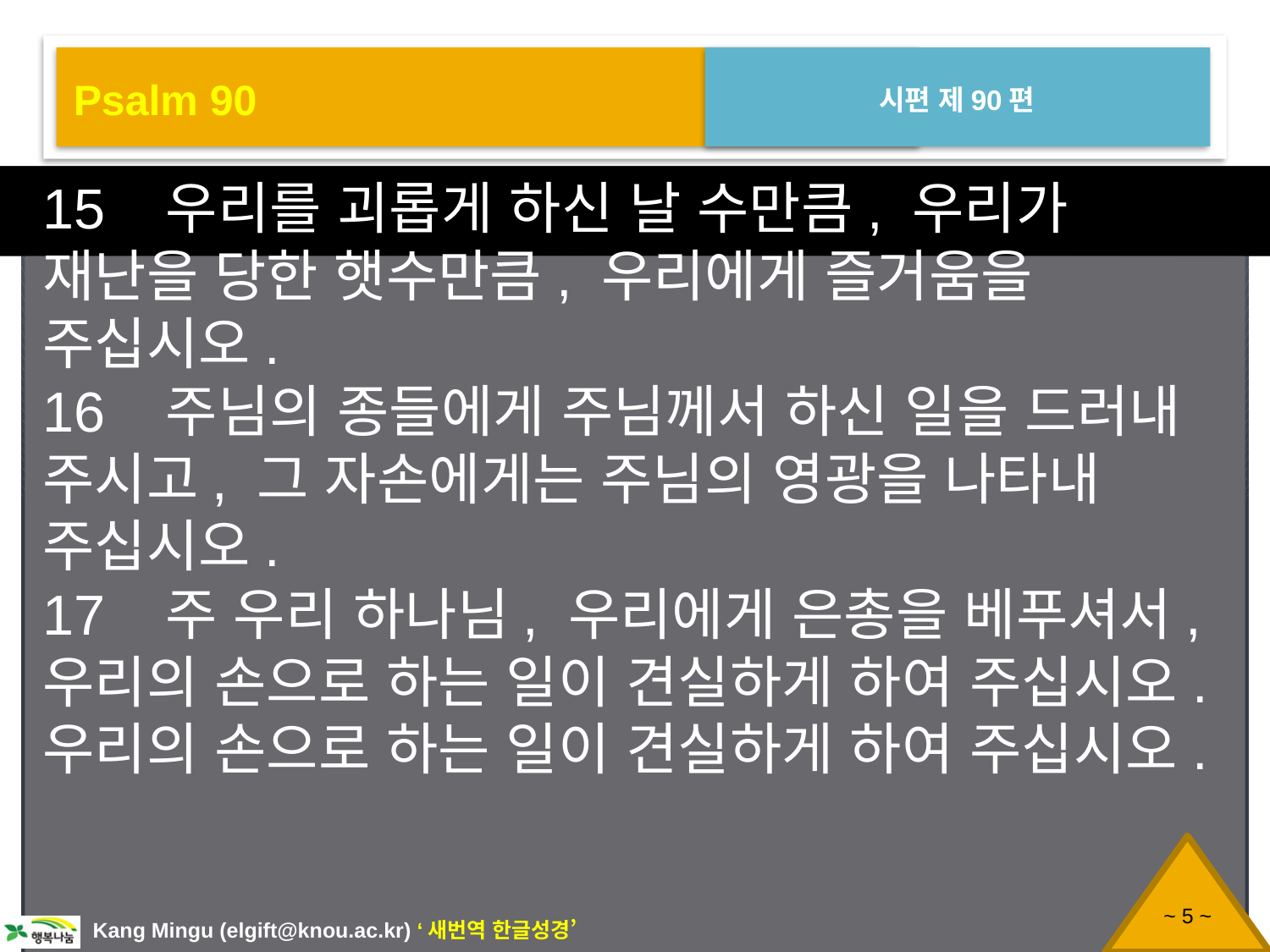

Psalm 90
시편 제90편
15   우리를 괴롭게 하신 날 수만큼, 우리가 재난을 당한 햇수만큼, 우리에게 즐거움을 주십시오.
16   주님의 종들에게 주님께서 하신 일을 드러내 주시고, 그 자손에게는 주님의 영광을 나타내 주십시오.
17   주 우리 하나님, 우리에게 은총을 베푸셔서, 우리의 손으로 하는 일이 견실하게 하여 주십시오. 우리의 손으로 하는 일이 견실하게 하여 주십시오.